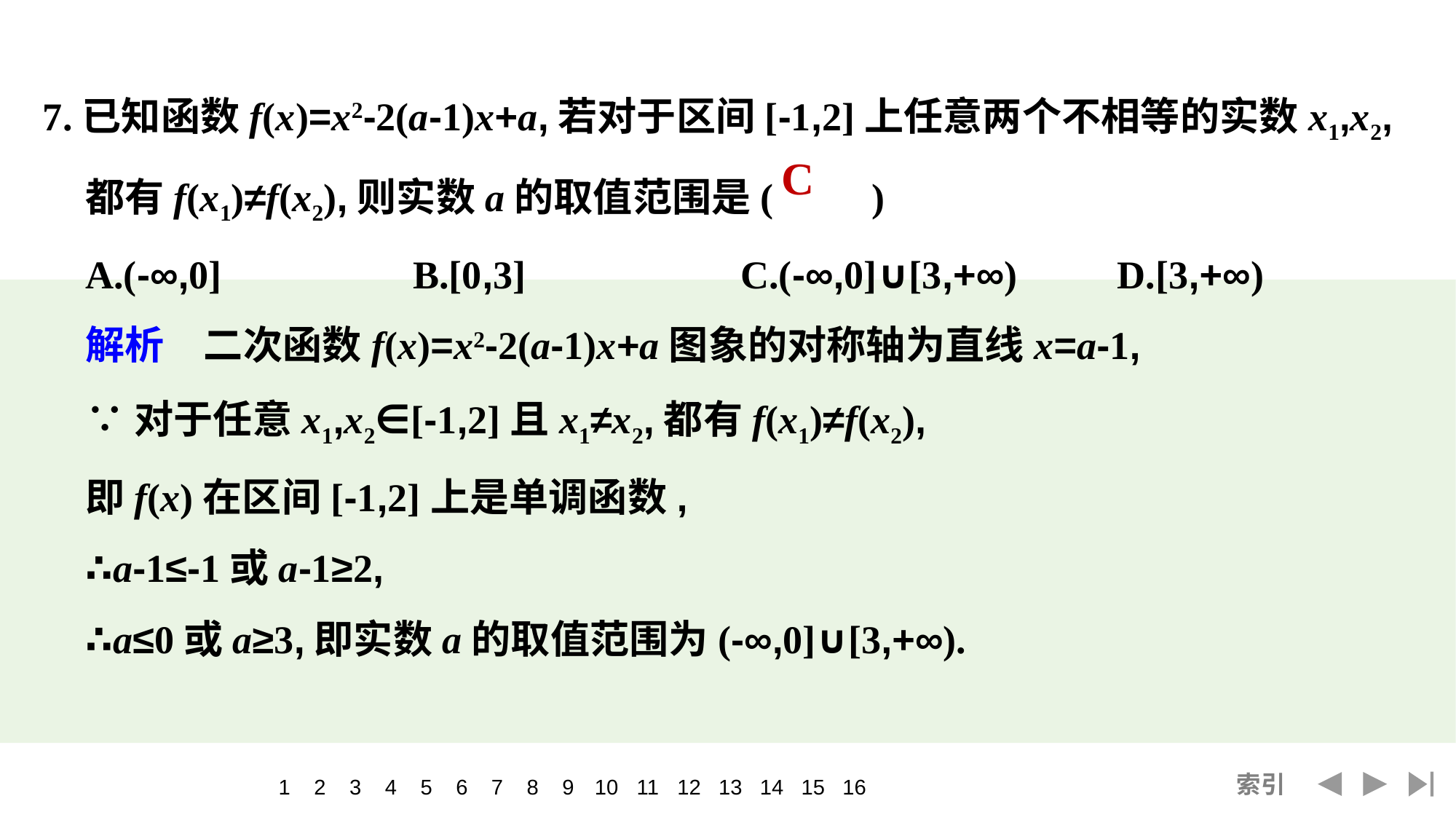

7.已知函数f(x)=x2-2(a-1)x+a,若对于区间[-1,2]上任意两个不相等的实数x1,x2,都有f(x1)≠f(x2),则实数a的取值范围是(　　)
	A.(-∞,0]	　	B.[0,3]		C.(-∞,0]∪[3,+∞)	　D.[3,+∞)
	解析　二次函数f(x)=x2-2(a-1)x+a图象的对称轴为直线x=a-1,
	∵对于任意x1,x2∈[-1,2]且x1≠x2,都有f(x1)≠f(x2),
	即f(x)在区间[-1,2]上是单调函数,
	∴a-1≤-1或a-1≥2,
	∴a≤0或a≥3,即实数a的取值范围为(-∞,0]∪[3,+∞).
C